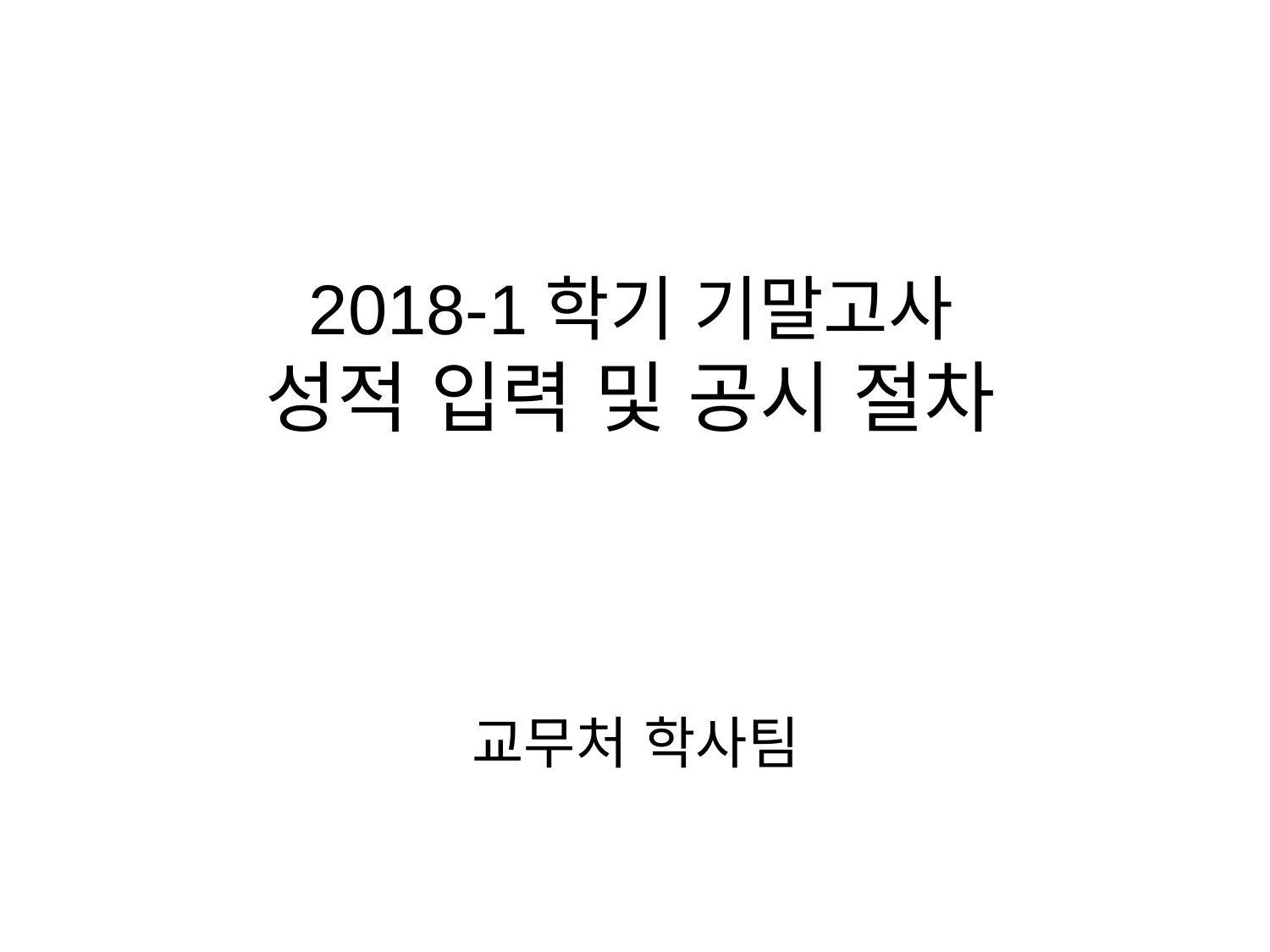

# 2018-1학기 기말고사 성적 입력 및 공시 절차
교무처 학사팀